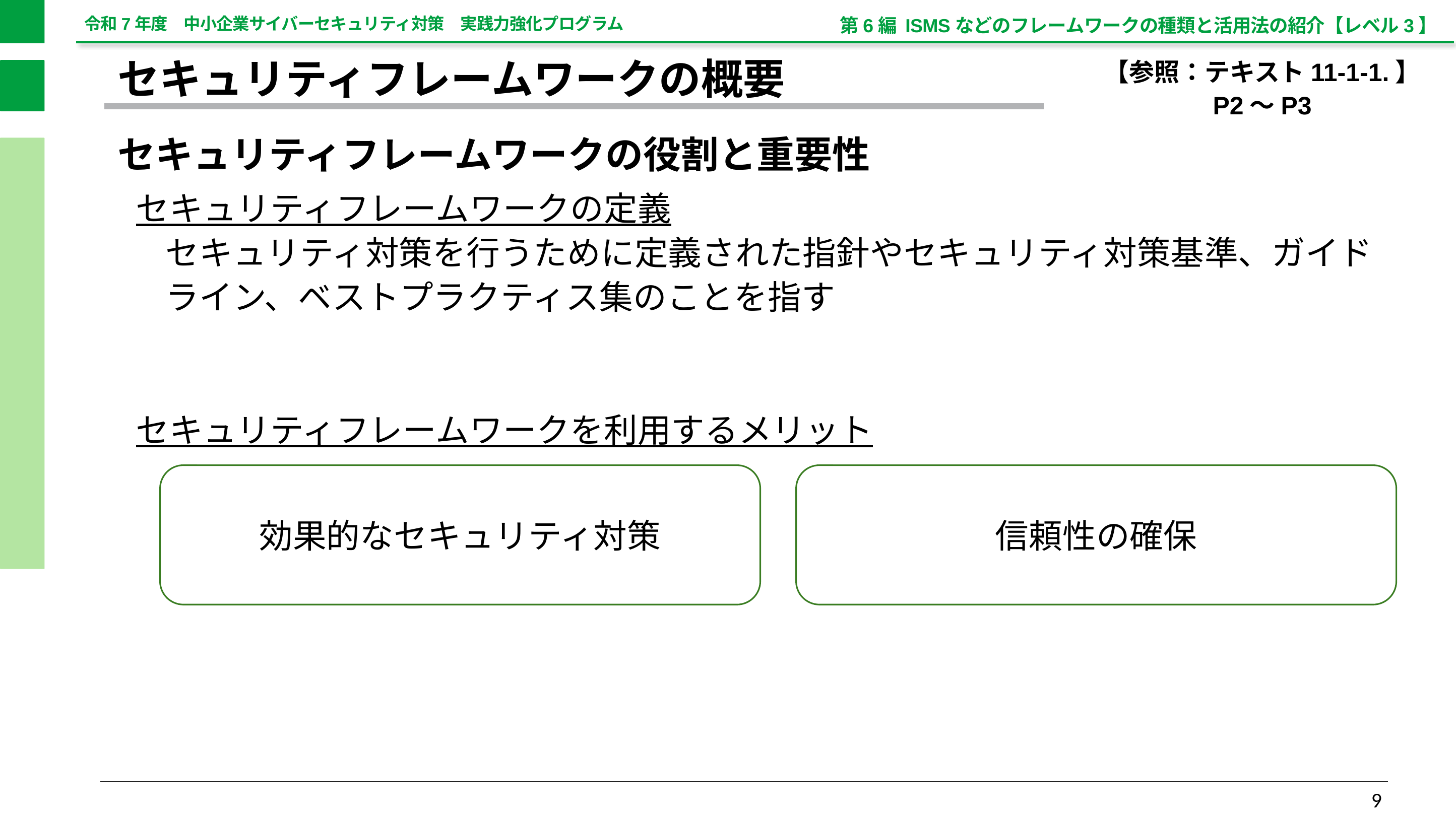

第6編 ISMSなどのフレームワークの種類と活用法の紹介【レベル3】
【参照：テキスト11-1-1.】
P2～P3
セキュリティフレームワークの概要
セキュリティフレームワークの役割と重要性
セキュリティフレームワークの定義
セキュリティ対策を行うために定義された指針やセキュリティ対策基準、ガイドライン、ベストプラクティス集のことを指す

セキュリティフレームワークを利用するメリット

効果的なセキュリティ対策
信頼性の確保